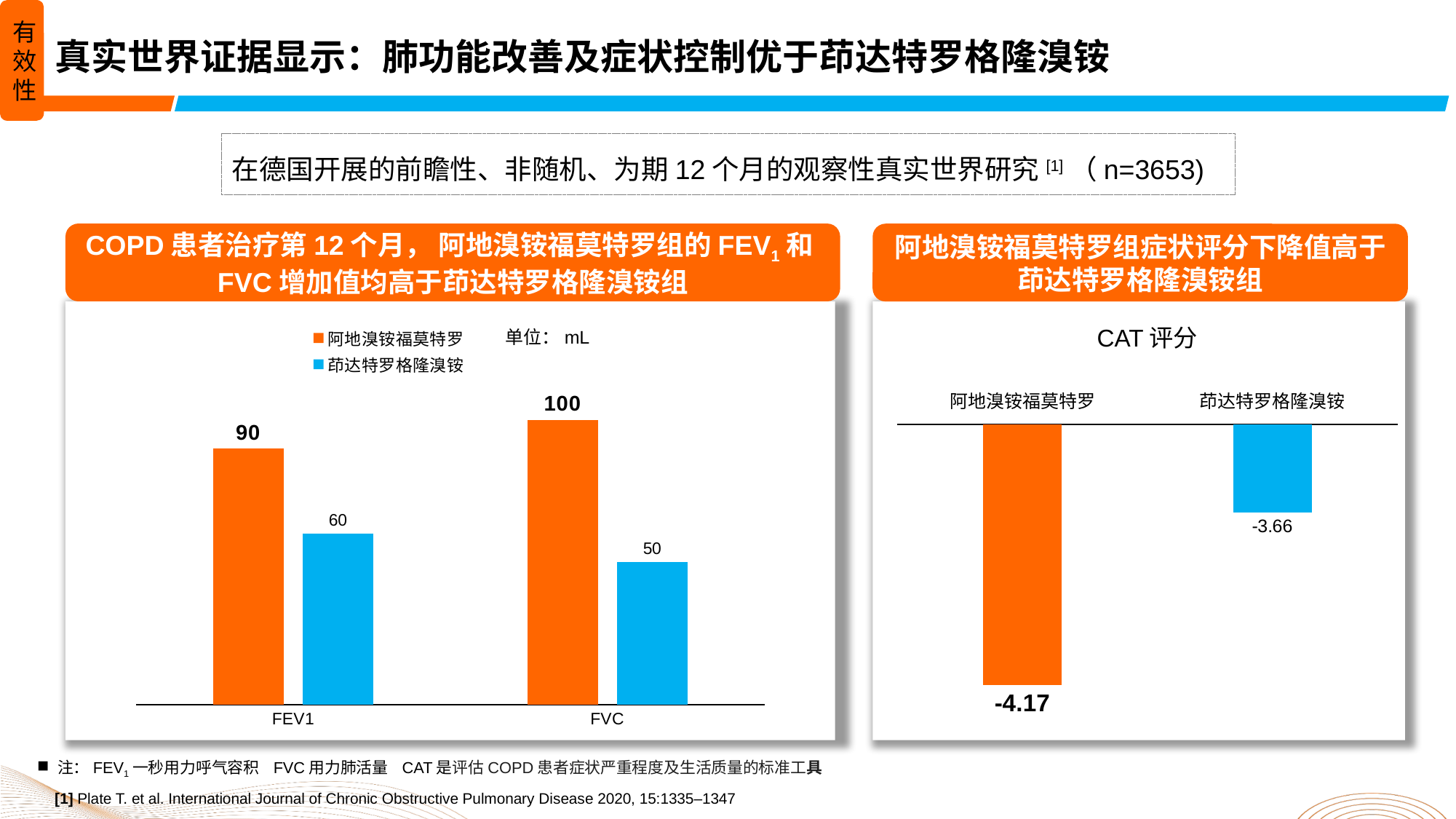

有效性
真实世界证据显示：肺功能改善及症状控制优于茚达特罗格隆溴铵

在德国开展的前瞻性、非随机、为期12个月的观察性真实世界研究[1]（n=3653)
COPD患者治疗第12个月， 阿地溴铵福莫特罗组的FEV1和FVC增加值均高于茚达特罗格隆溴铵组
阿地溴铵福莫特罗组症状评分下降值高于茚达特罗格隆溴铵组

### Chart

| Category | 阿地溴铵福莫特罗 | 茚达特罗格隆溴铵 |
|---|---|---|
| FEV1 | 90.0 | 60.0 |
| FVC | 100.0 | 50.0 |
CAT评分
单位：mL

### Chart

| Category | CAT评分 |
|---|---|
| 阿地溴铵福莫特罗 | -4.17 |
| 茚达特罗格隆溴铵 | -3.66 |
注：FEV1一秒用力呼气容积   FVC用力肺活量   CAT是评估COPD患者症状严重程度及生活质量的标准工具
[1] Plate T. et al. International Journal of Chronic Obstructive Pulmonary Disease 2020, 15:1335–1347